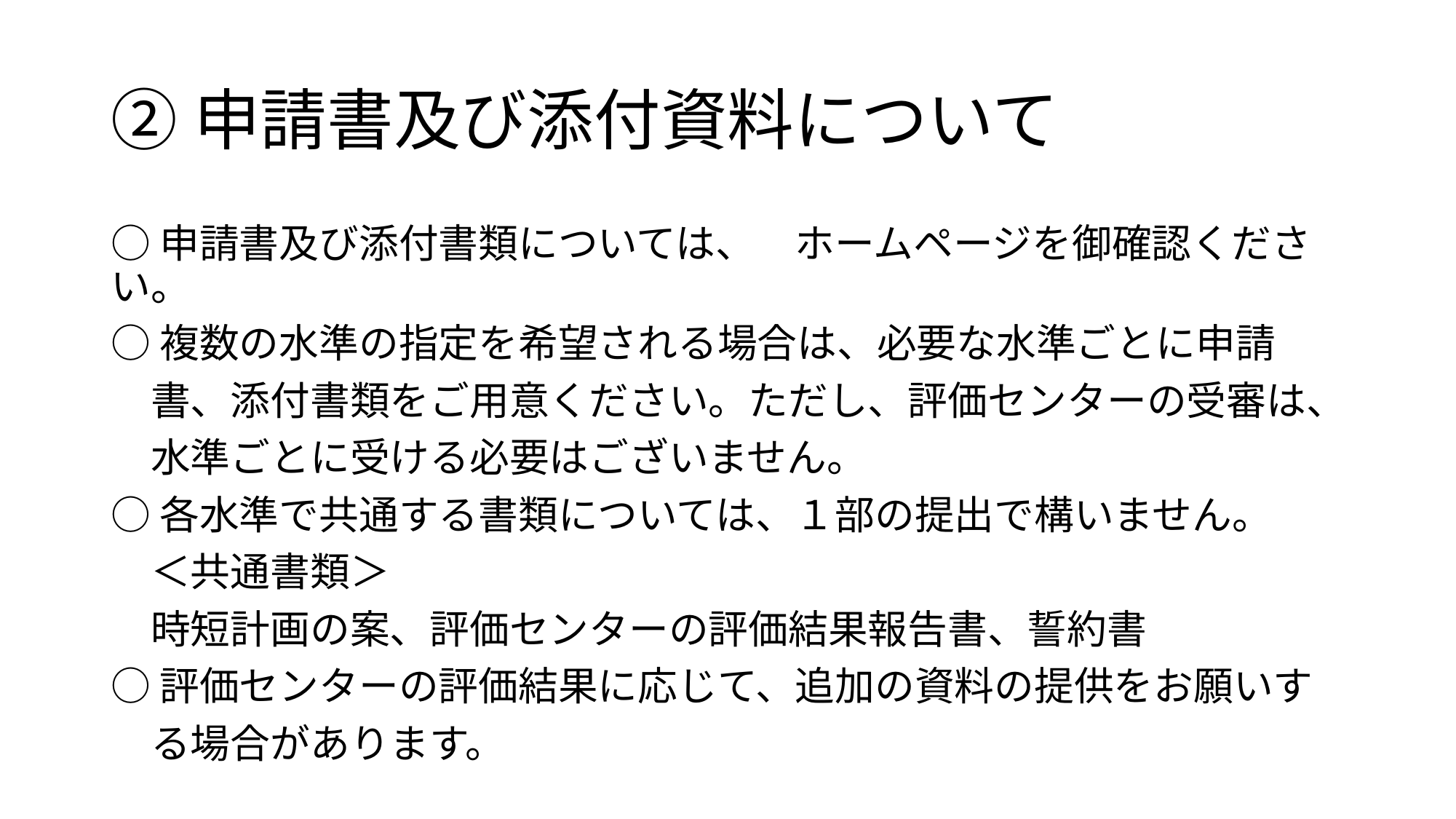

# ②申請書及び添付資料について
○申請書及び添付書類については、　ホームページを御確認ください。
○複数の水準の指定を希望される場合は、必要な水準ごとに申請
　書、添付書類をご用意ください。ただし、評価センターの受審は、
　水準ごとに受ける必要はございません。
○各水準で共通する書類については、１部の提出で構いません。
　＜共通書類＞
　時短計画の案、評価センターの評価結果報告書、誓約書
○評価センターの評価結果に応じて、追加の資料の提供をお願いす
　る場合があります。